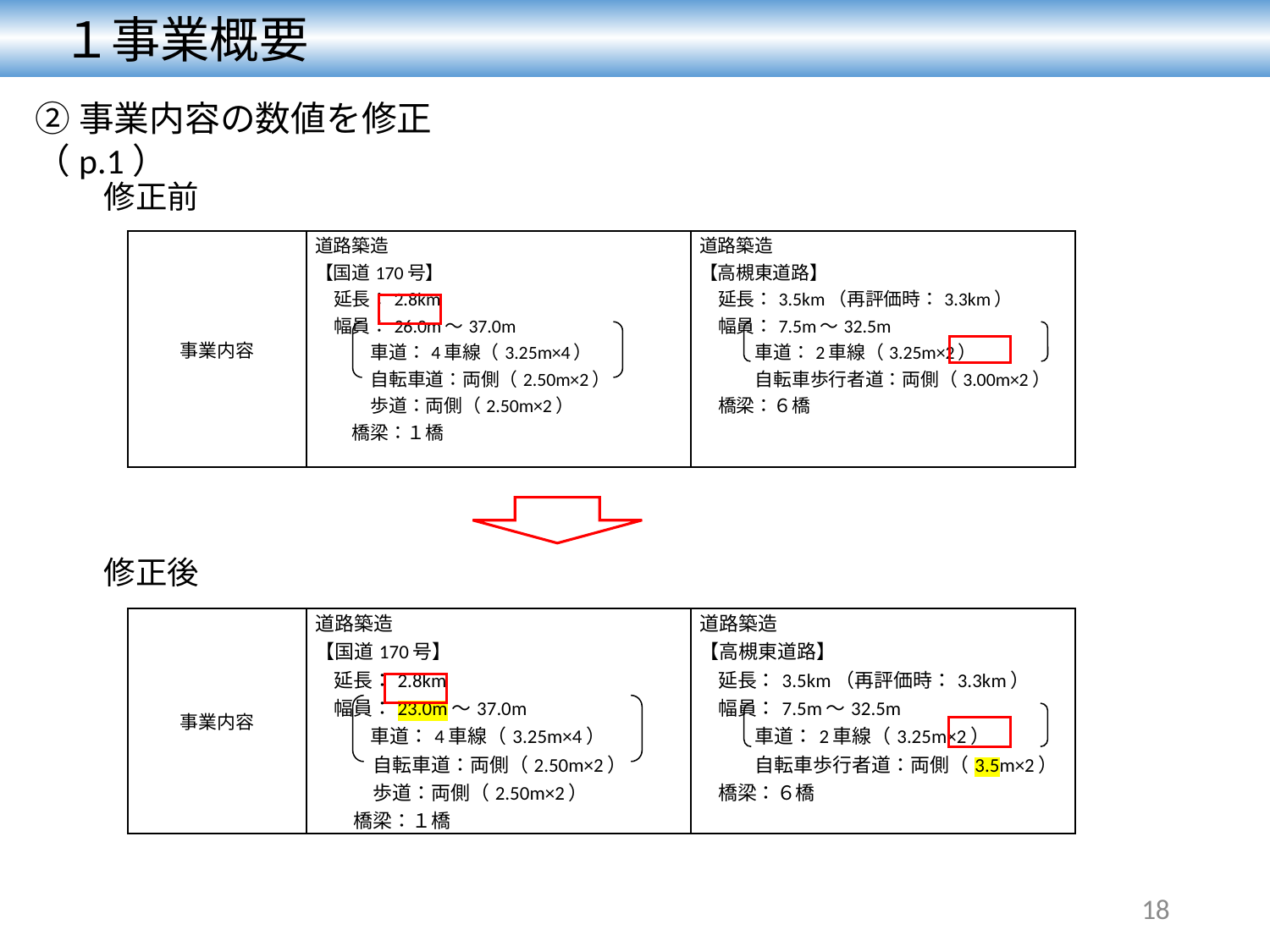

１事業概要
②事業内容の数値を修正（p.1）

修正前
| 事業内容 | 道路築造 【国道170号】 延長：2.8km 幅員：26.0m～37.0m 車道：4車線（3.25m×4） 　　自転車道：両側（2.50m×2） 　　歩道：両側（2.50m×2） 　橋梁：１橋 | 道路築造 【高槻東道路】 延長：3.5km（再評価時：3.3km） 幅員：7.5m～32.5m 車道：2車線（3.25m×2） 自転車歩行者道：両側（3.00m×2） 橋梁：６橋 |
| --- | --- | --- |

修正後
| 事業内容 | 道路築造 【国道170号】 延長：2.8km 幅員：23.0m～37.0m 車道：4車線（3.25m×4） 　　自転車道：両側（2.50m×2） 　　歩道：両側（2.50m×2） 　橋梁：１橋 | 道路築造 【高槻東道路】 延長：3.5km（再評価時：3.3km） 幅員：7.5m～32.5m 車道：2車線（3.25m×2） 自転車歩行者道：両側（3.5m×2） 橋梁：６橋 |
| --- | --- | --- |

18